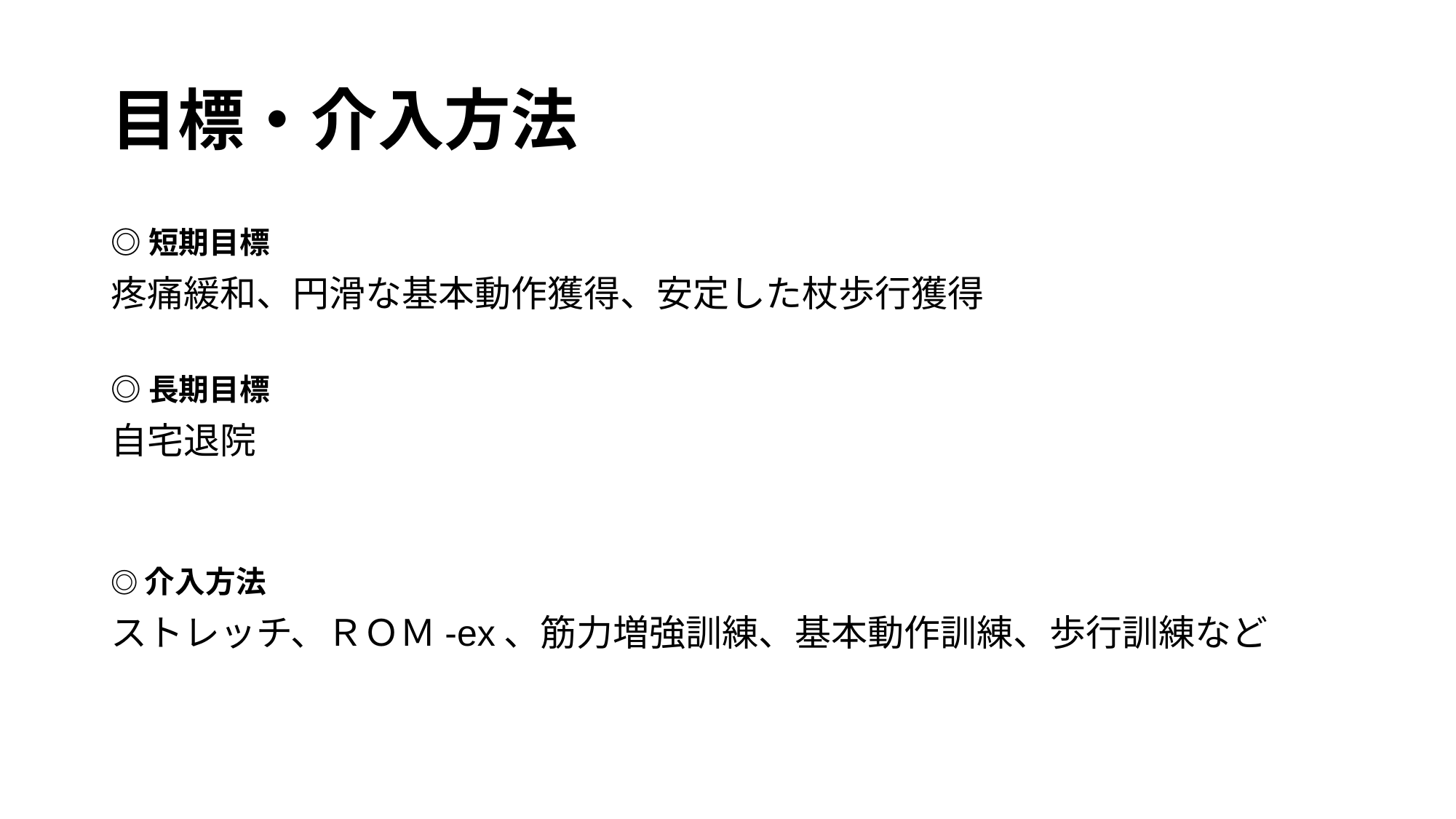

# 目標・介入方法

◎短期目標
疼痛緩和、円滑な基本動作獲得、安定した杖歩行獲得

◎長期目標
自宅退院

◎介入方法
ストレッチ、ＲＯＭ-ex、筋力増強訓練、基本動作訓練、歩行訓練など